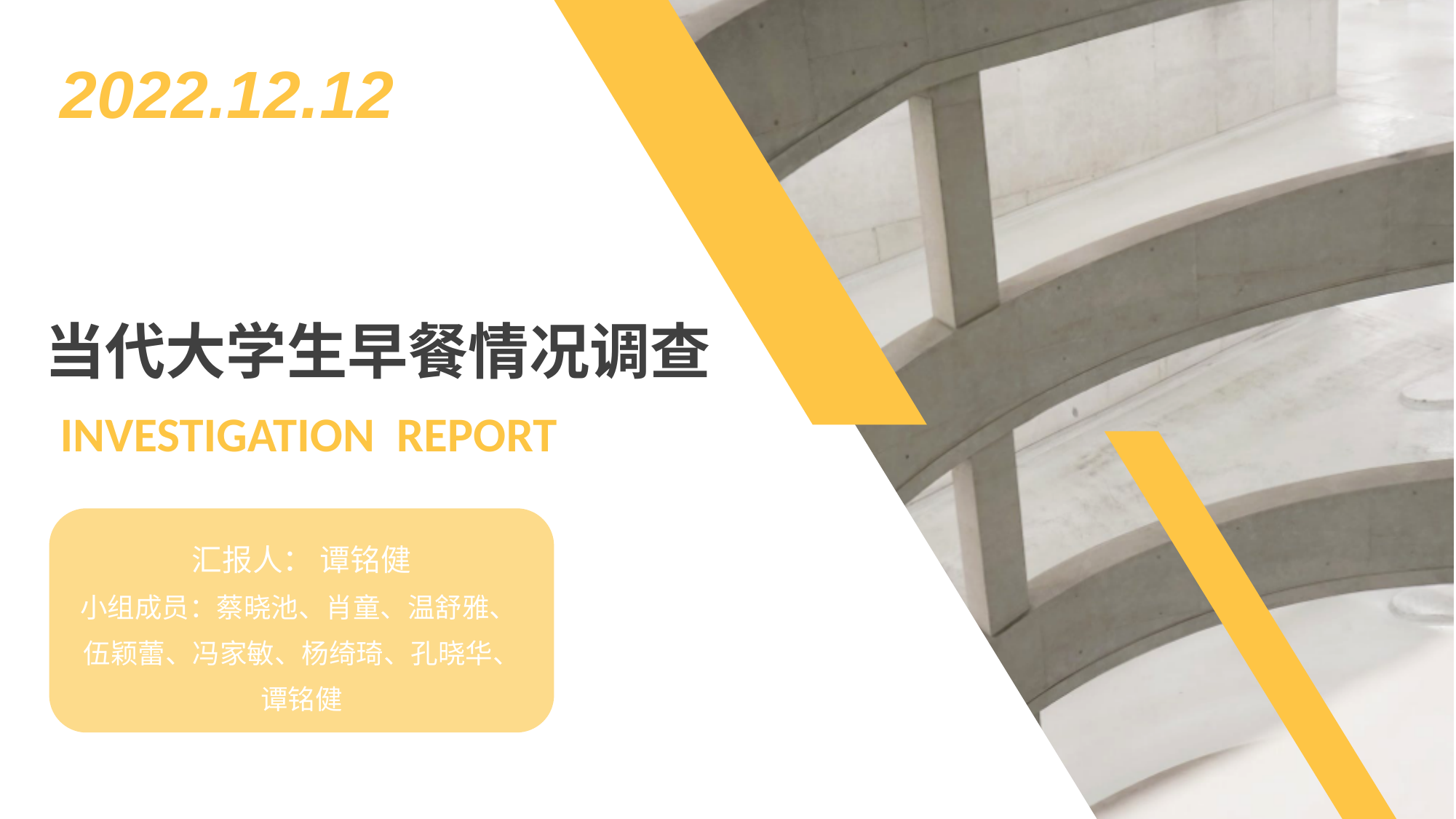

2022.12.12
当代大学生早餐情况调查
INVESTIGATION  REPORT

汇报人： 谭铭健
小组成员：蔡晓池、肖童、温舒雅、  伍颖蕾、冯家敏、杨绮琦、孔晓华、谭铭健